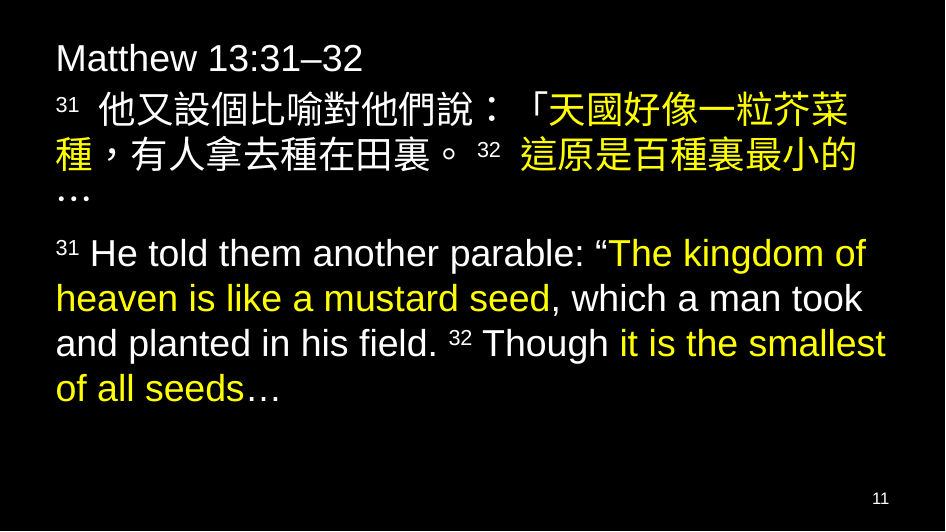

Matthew 13:31–32
31 他又設個比喻對他們說：「天國好像一粒芥菜種，有人拿去種在田裏。32 這原是百種裏最小的…
31 He told them another parable: “The kingdom of heaven is like a mustard seed, which a man took and planted in his field. 32 Though it is the smallest of all seeds…
11